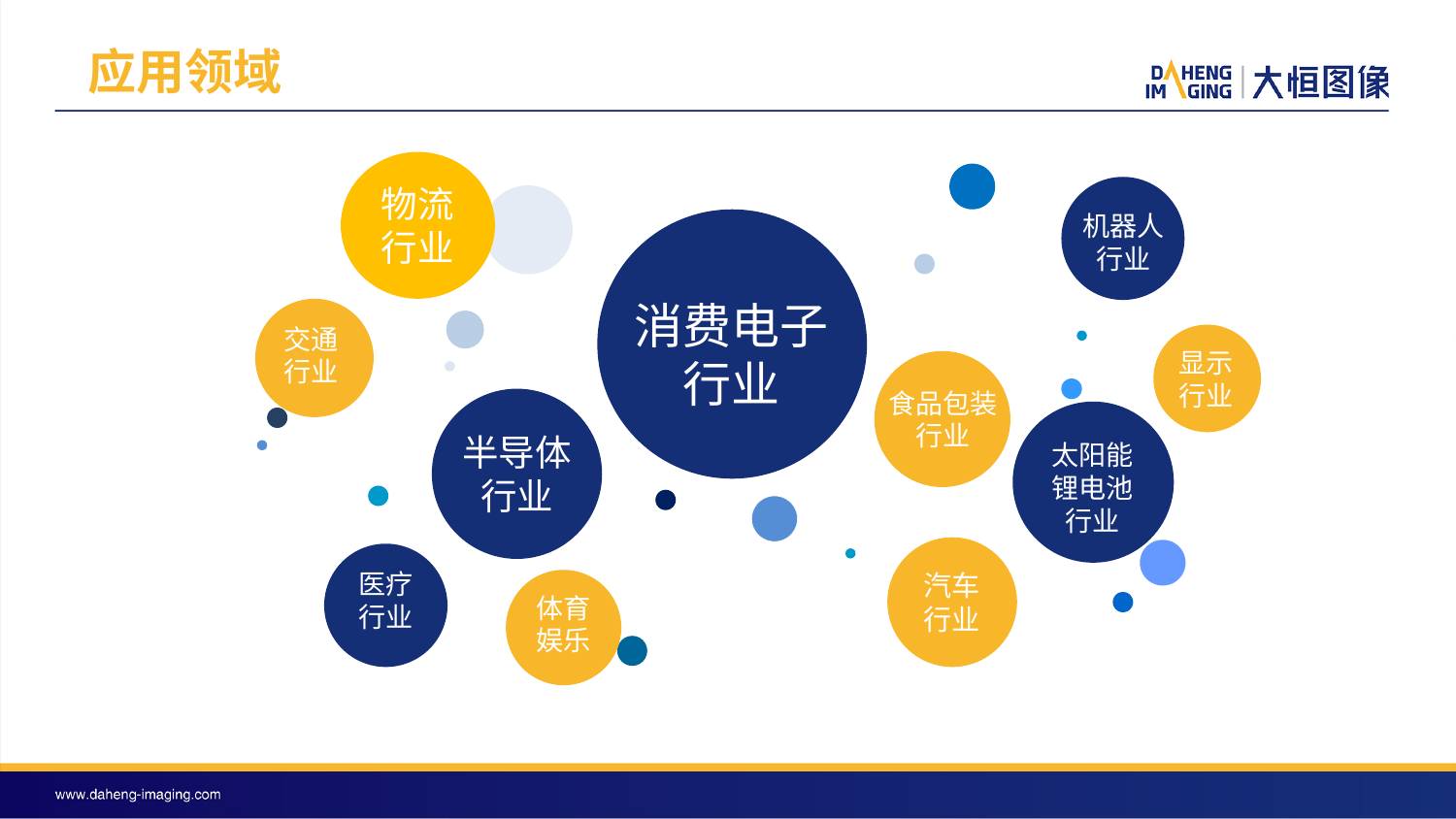

# 应用领域
物流行业

机器人
行业

消费电子行业

交通行业

显示
行业

食品包装行业

半导体行业

太阳能
锂电池
行业

汽车行业

医疗行业

体育
娱乐